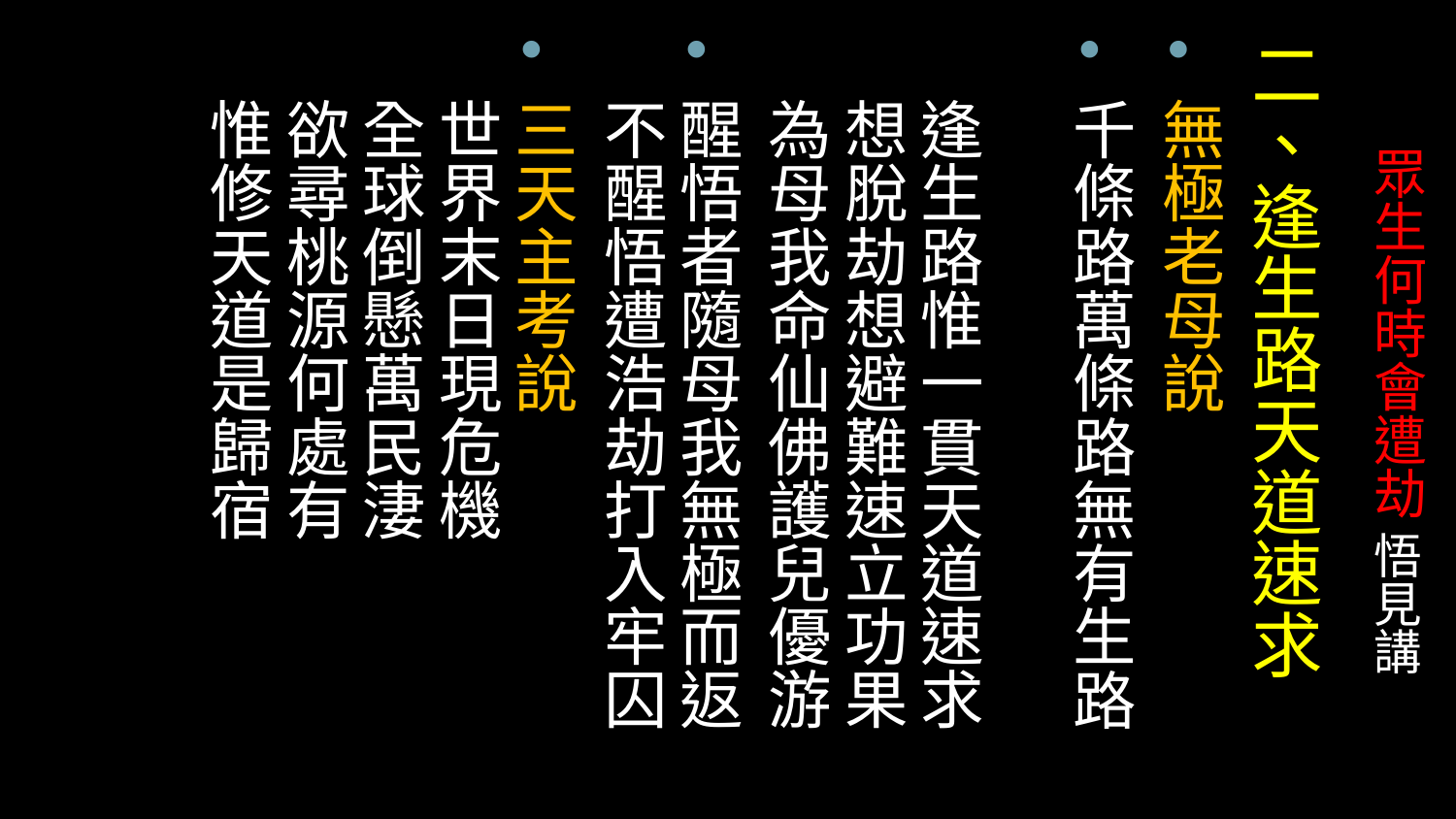

二、逢生路天道速求
無極老母說
千條路萬條路無有生路 　
逢生路惟一貫天道速求想脫劫想避難速立功果 
為母我命仙佛護兒優游
醒悟者隨母我無極而返 
不醒悟遭浩劫打入牢囚
三天主考說
世界末日現危機　 
全球倒懸萬民淒
欲尋桃源何處有 　
惟修天道是歸宿

# 眾生何時會遭劫 悟見講